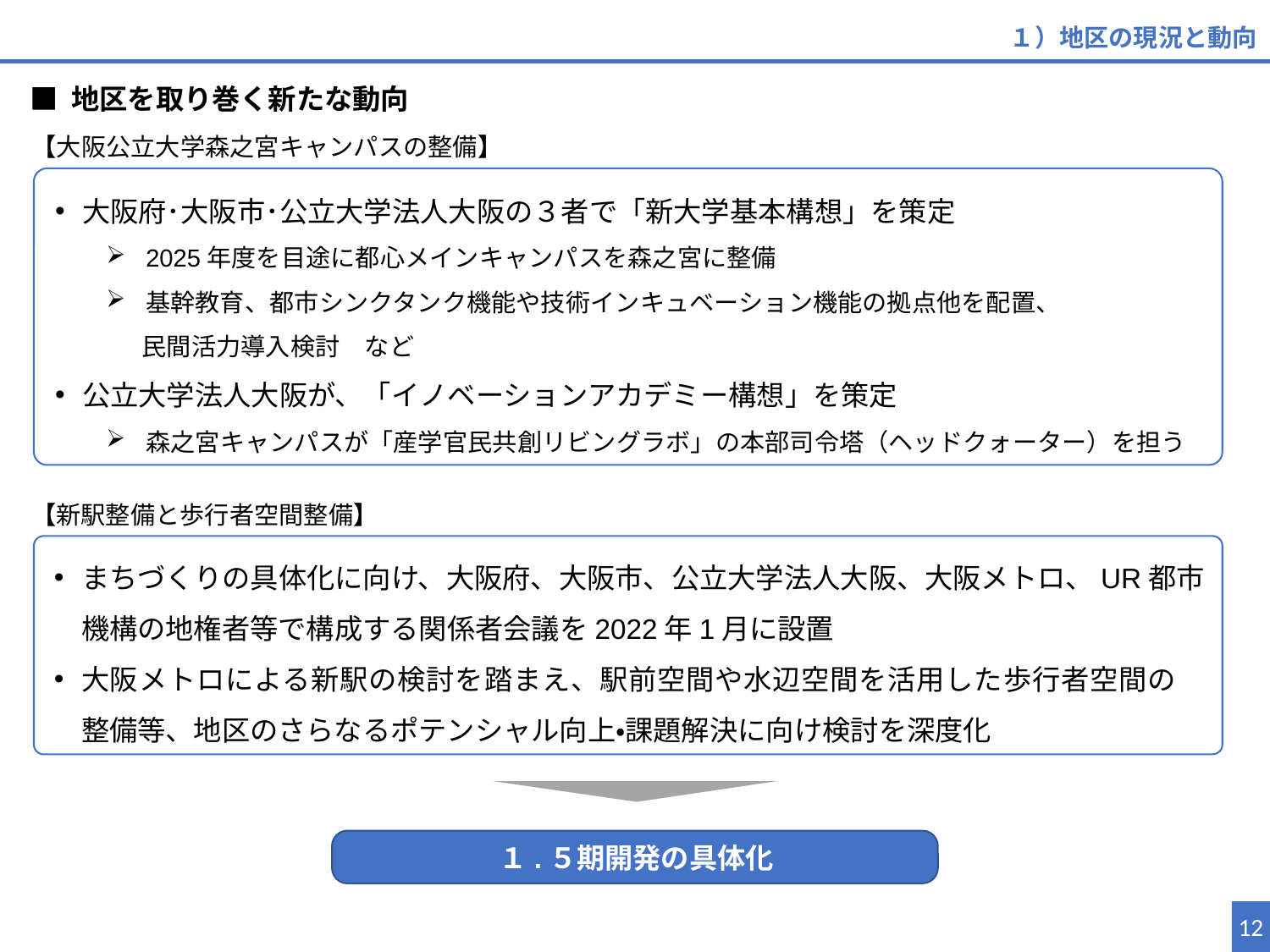

１）地区の現況と動向
■ 地区を取り巻く新たな動向
【大阪公立大学森之宮キャンパスの整備】
大阪府･大阪市･公立大学法人大阪の３者で「新大学基本構想」を策定
2025年度を目途に都心メインキャンパスを森之宮に整備
基幹教育、都市シンクタンク機能や技術インキュベーション機能の拠点他を配置、
　  民間活力導入検討　など
公立大学法人大阪が、「イノベーションアカデミー構想」を策定
森之宮キャンパスが「産学官民共創リビングラボ」の本部司令塔（ヘッドクォーター）を担う
【新駅整備と歩行者空間整備】
まちづくりの具体化に向け、大阪府、大阪市、公立大学法人大阪、大阪メトロ、UR都市機構の地権者等で構成する関係者会議を2022年1月に設置
大阪メトロによる新駅の検討を踏まえ、駅前空間や水辺空間を活用した歩行者空間の　整備等、地区のさらなるポテンシャル向上・課題解決に向け検討を深度化
【メトロ】

１.５期開発の具体化
12